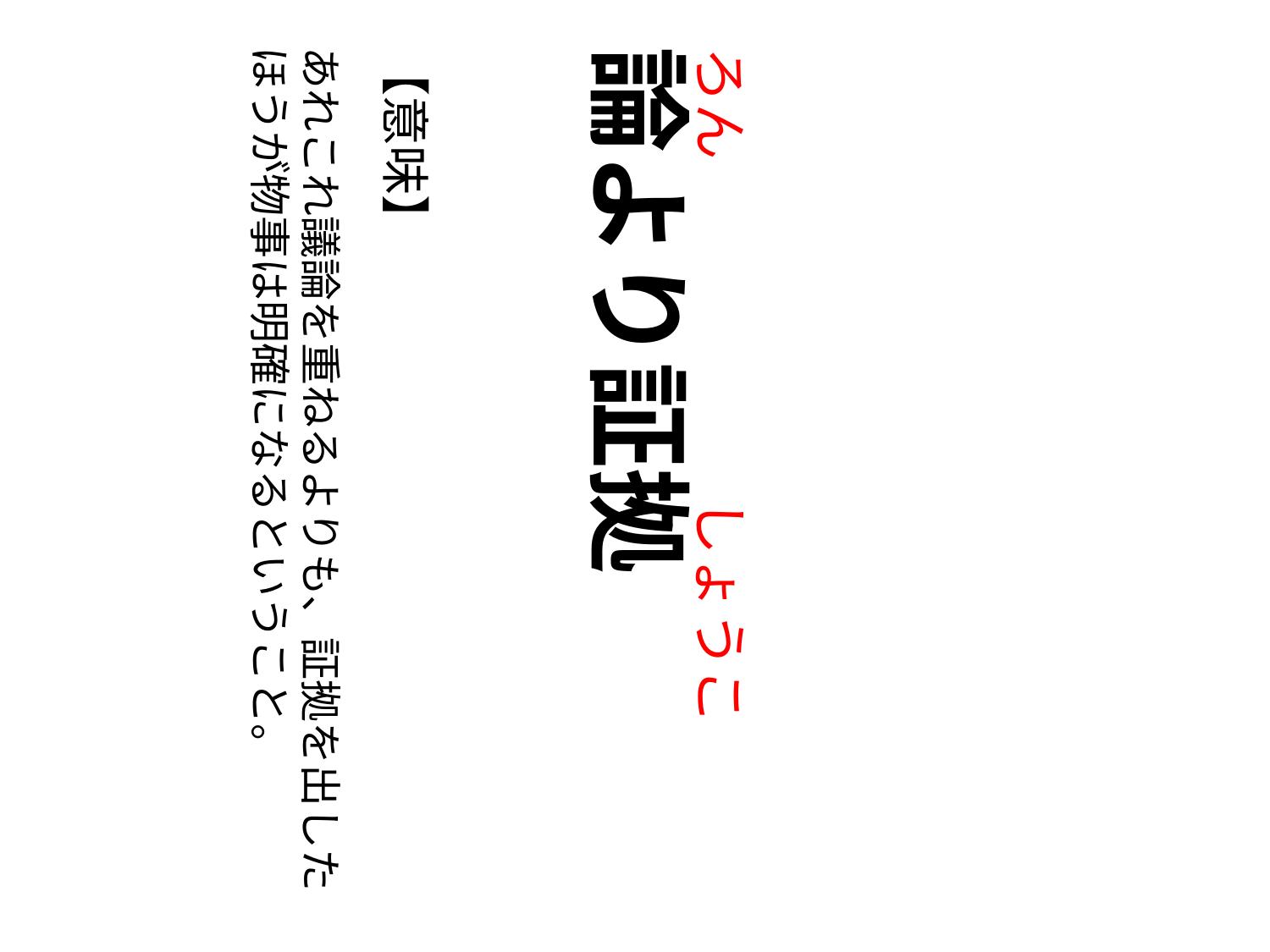

【意味】

あれこれ議論を重ねるよりも、証拠を出したほうが物事は明確になるということ。
ろん　　　　　　しょうこ
論より証拠